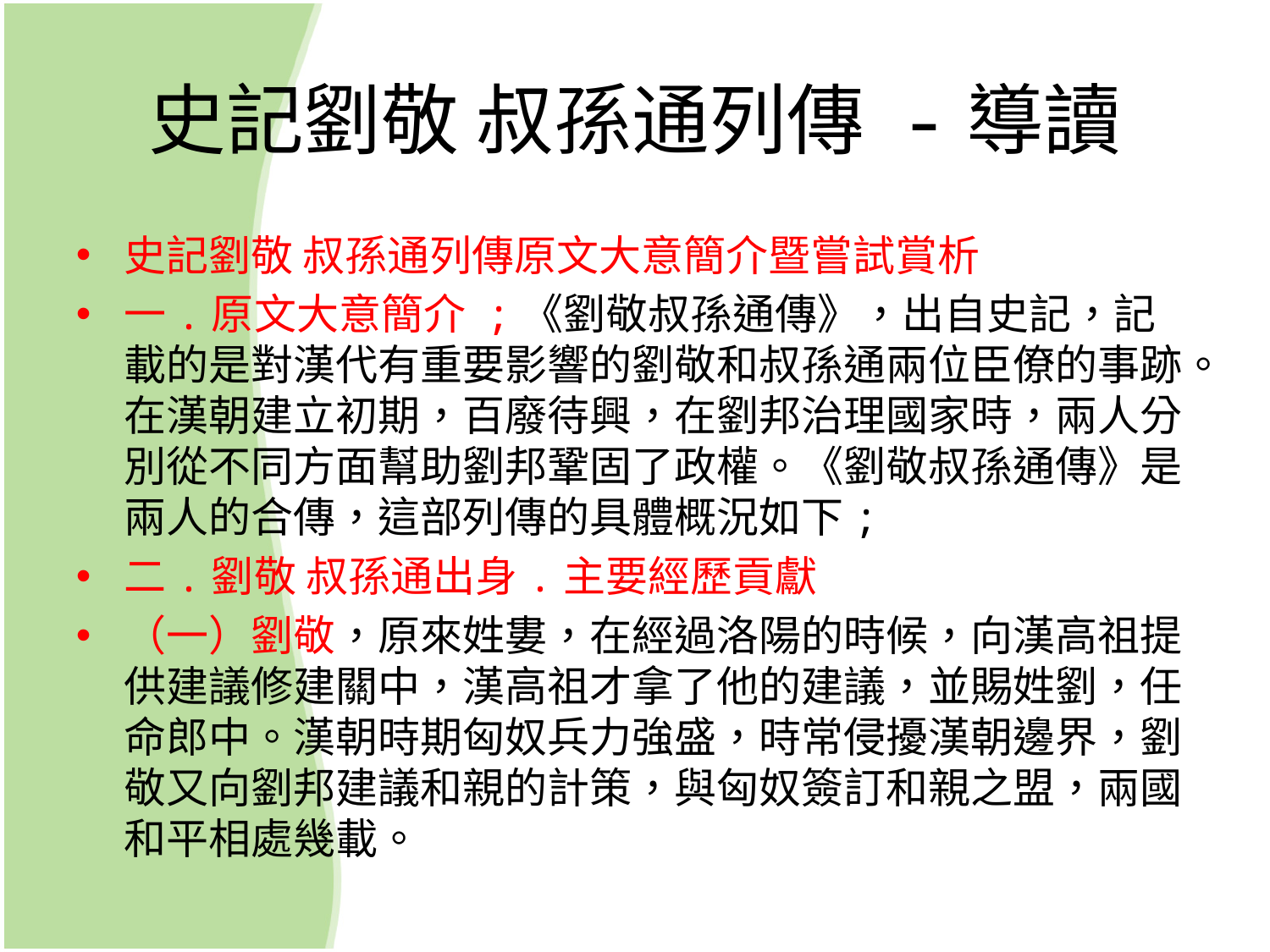

# 史記劉敬 叔孫通列傳 -導讀
史記劉敬 叔孫通列傳原文大意簡介暨嘗試賞析
一.原文大意簡介 ;《劉敬叔孫通傳》，出自史記，記載的是對漢代有重要影響的劉敬和叔孫通兩位臣僚的事跡。在漢朝建立初期，百廢待興，在劉邦治理國家時，兩人分別從不同方面幫助劉邦鞏固了政權。《劉敬叔孫通傳》是兩人的合傳，這部列傳的具體概況如下;
二.劉敬 叔孫通出身.主要經歷貢獻
（一）劉敬，原來姓婁，在經過洛陽的時候，向漢高祖提供建議修建關中，漢高祖才拿了他的建議，並賜姓劉，任命郎中。漢朝時期匈奴兵力強盛，時常侵擾漢朝邊界，劉敬又向劉邦建議和親的計策，與匈奴簽訂和親之盟，兩國和平相處幾載。